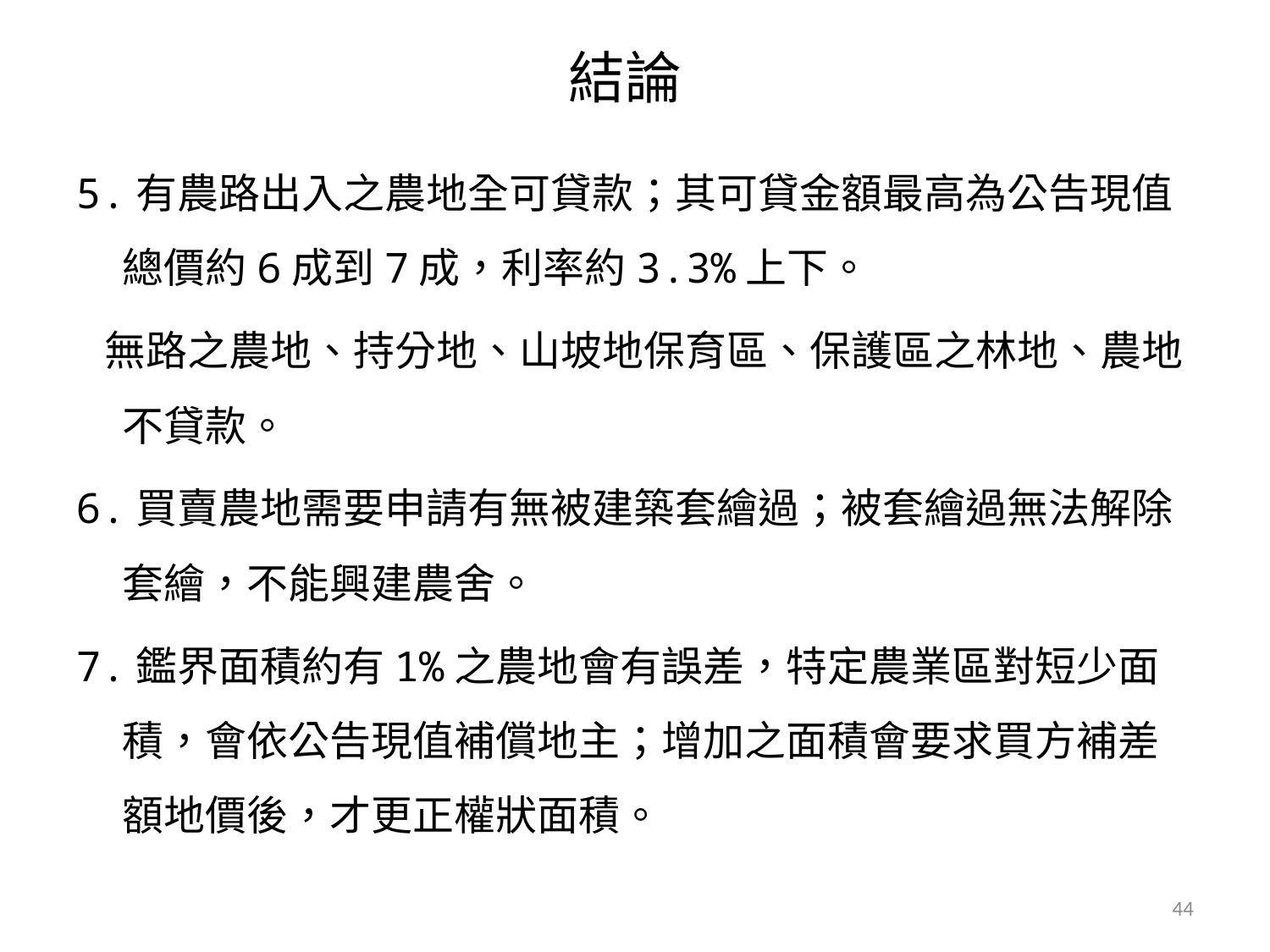

結論
5.有農路出入之農地全可貸款；其可貸金額最高為公告現值總價約6成到7成，利率約3.3%上下。
  無路之農地、持分地、山坡地保育區、保護區之林地、農地不貸款。
6.買賣農地需要申請有無被建築套繪過；被套繪過無法解除套繪，不能興建農舍。
7.鑑界面積約有1%之農地會有誤差，特定農業區對短少面積，會依公告現值補償地主；增加之面積會要求買方補差額地價後，才更正權狀面積。

44